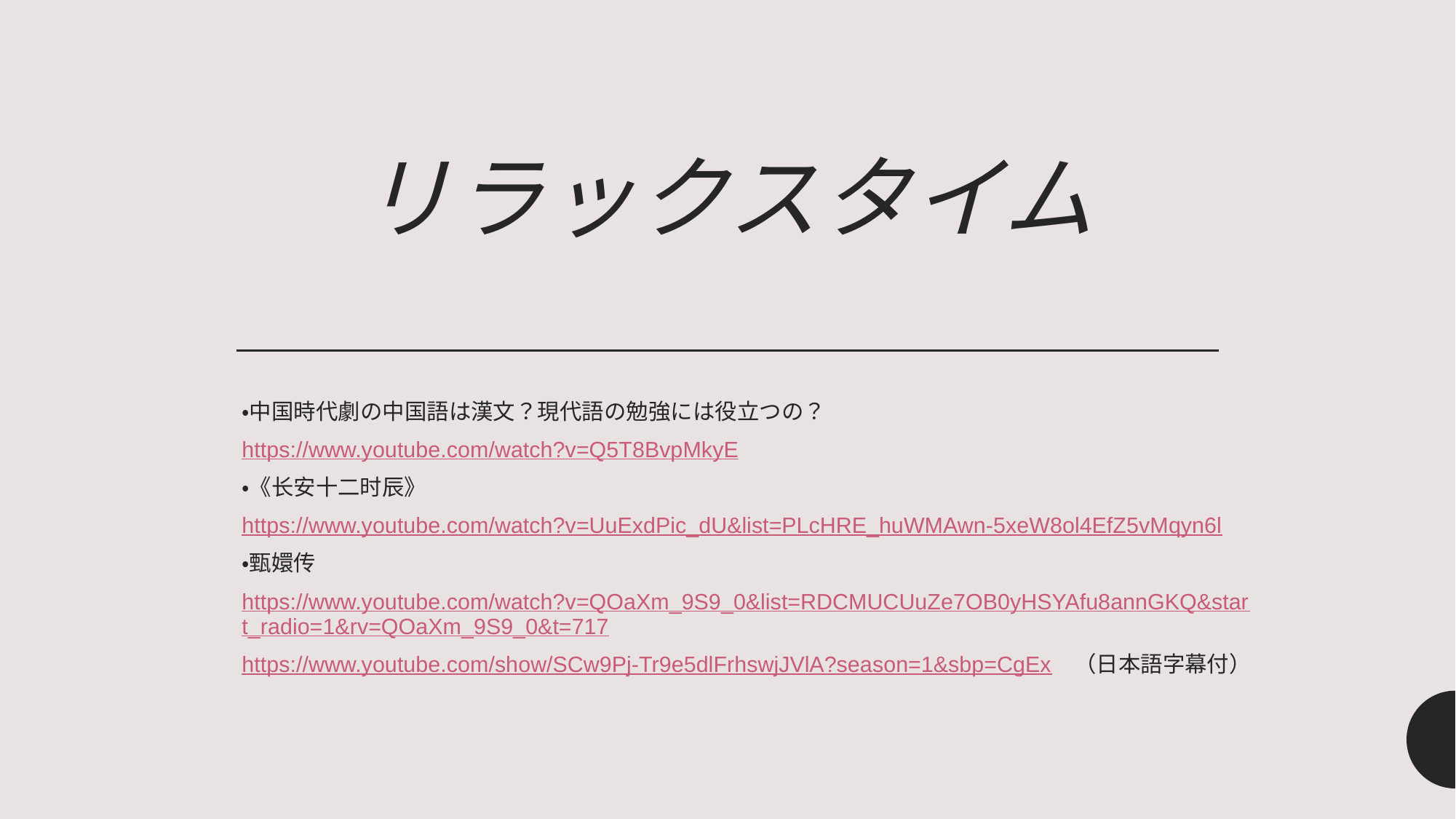

# リラックスタイム
・中国時代劇の中国語は漢文？現代語の勉強には役立つの？
https://www.youtube.com/watch?v=Q5T8BvpMkyE
・《长安十二时辰》
https://www.youtube.com/watch?v=UuExdPic_dU&list=PLcHRE_huWMAwn-5xeW8ol4EfZ5vMqyn6l
・甄嬛传
https://www.youtube.com/watch?v=QOaXm_9S9_0&list=RDCMUCUuZe7OB0yHSYAfu8annGKQ&start_radio=1&rv=QOaXm_9S9_0&t=717
https://www.youtube.com/show/SCw9Pj-Tr9e5dlFrhswjJVlA?season=1&sbp=CgEx　（日本語字幕付）